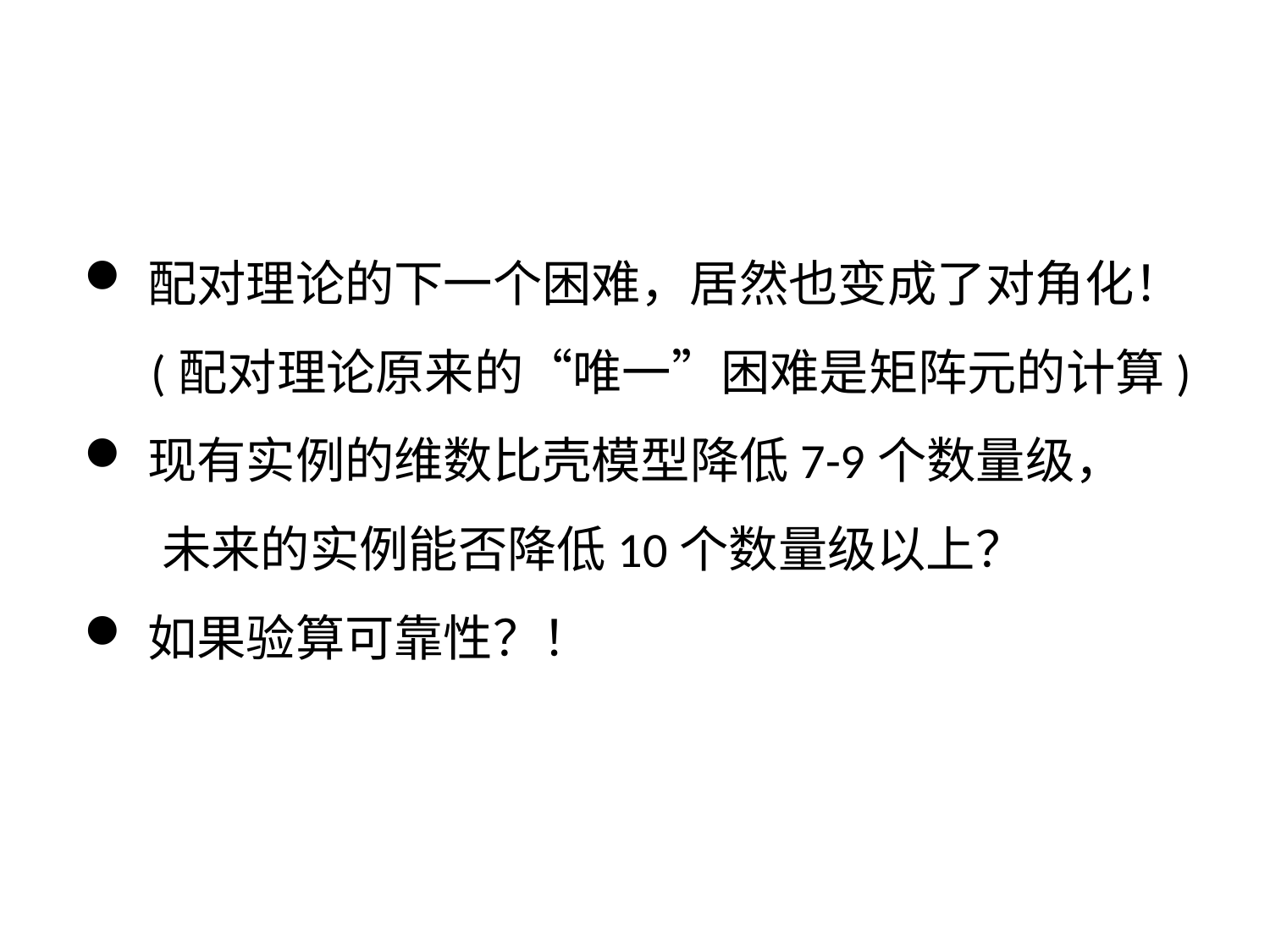

配对理论的下一个困难，居然也变成了对角化！
      (配对理论原来的“唯一”困难是矩阵元的计算)
现有实例的维数比壳模型降低7-9个数量级，
      未来的实例能否降低10个数量级以上？
如果验算可靠性？！